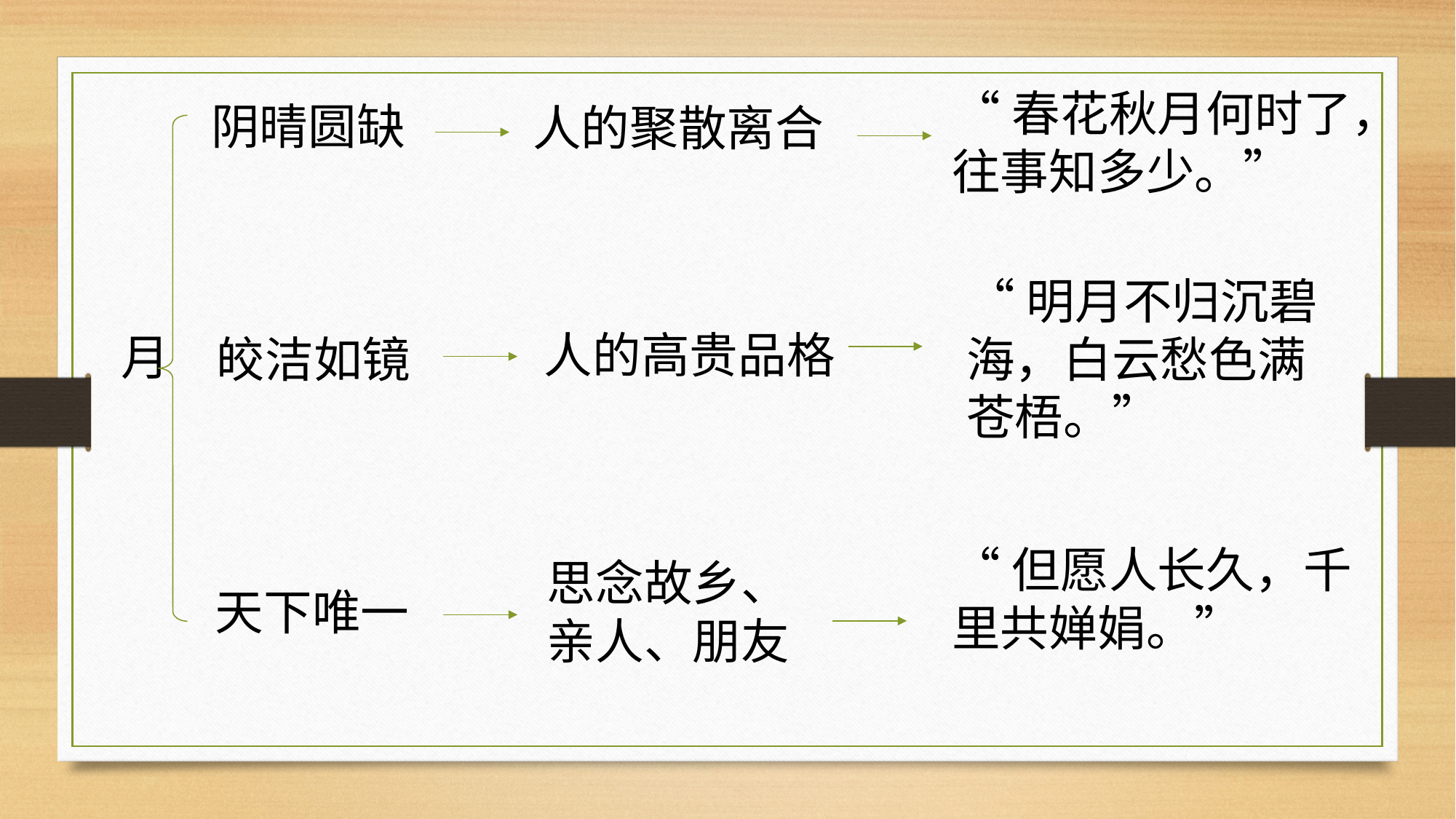

“春花秋月何时了，往事知多少。”

阴晴圆缺
人的聚散离合

“明月不归沉碧海，白云愁色满苍梧。”

人的高贵品格
月
皎洁如镜

“但愿人长久，千里共婵娟。”

思念故乡、亲人、朋友

天下唯一